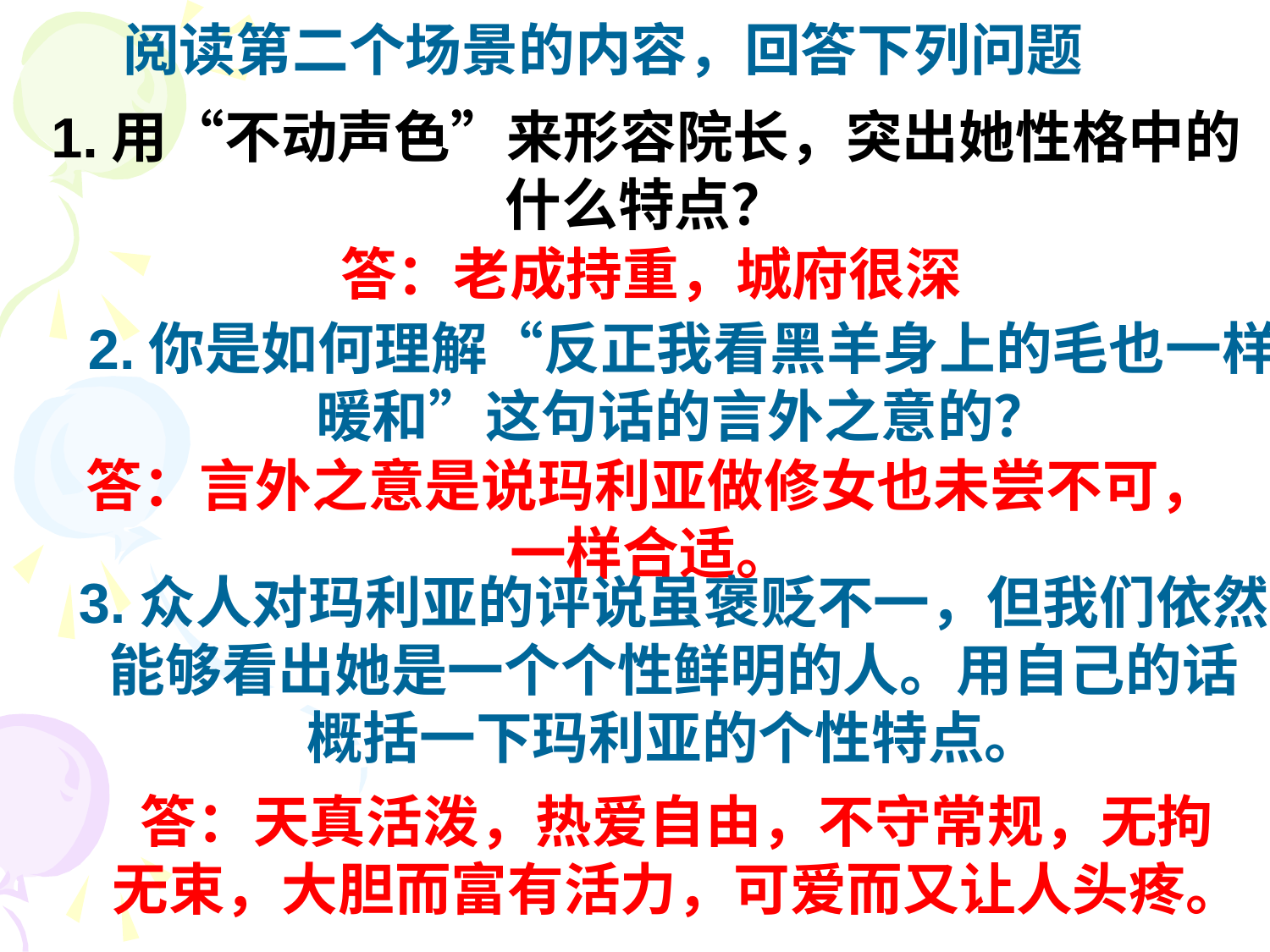

阅读第二个场景的内容，回答下列问题
1.用“不动声色”来形容院长，突出她性格中的
什么特点？
答：老成持重，城府很深
2.你是如何理解“反正我看黑羊身上的毛也一样
暖和”这句话的言外之意的？
答：言外之意是说玛利亚做修女也未尝不可，
一样合适。
3.众人对玛利亚的评说虽褒贬不一，但我们依然
能够看出她是一个个性鲜明的人。用自己的话
概括一下玛利亚的个性特点。
答：天真活泼，热爱自由，不守常规，无拘
无束，大胆而富有活力，可爱而又让人头疼。